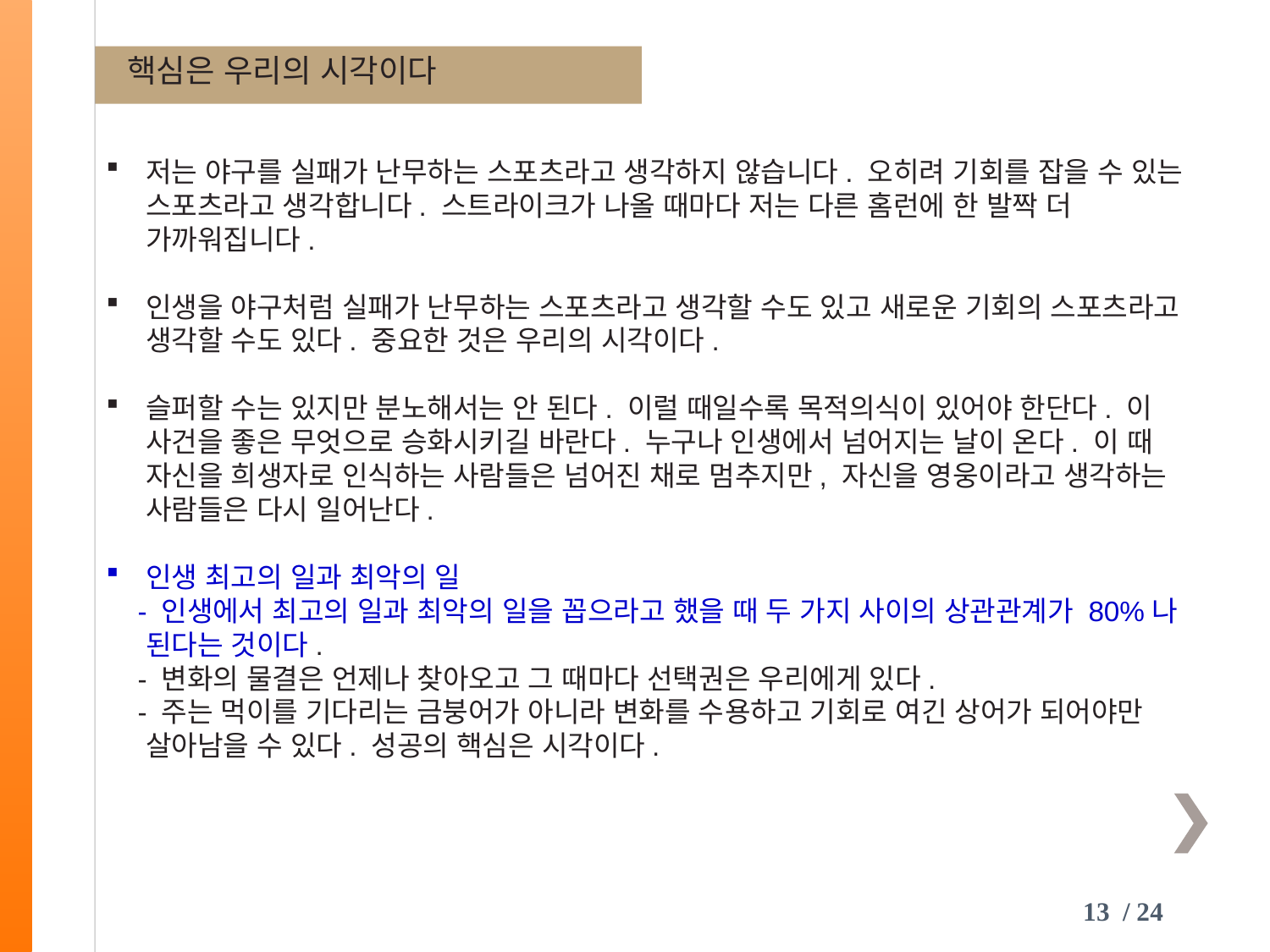

핵심은 우리의 시각이다

저는 야구를 실패가 난무하는 스포츠라고 생각하지 않습니다. 오히려 기회를 잡을 수 있는 스포츠라고 생각합니다. 스트라이크가 나올 때마다 저는 다른 홈런에 한 발짝 더 가까워집니다.

인생을 야구처럼 실패가 난무하는 스포츠라고 생각할 수도 있고 새로운 기회의 스포츠라고 생각할 수도 있다. 중요한 것은 우리의 시각이다.

슬퍼할 수는 있지만 분노해서는 안 된다. 이럴 때일수록 목적의식이 있어야 한단다. 이 사건을 좋은 무엇으로 승화시키길 바란다. 누구나 인생에서 넘어지는 날이 온다. 이 때 자신을 희생자로 인식하는 사람들은 넘어진 채로 멈추지만, 자신을 영웅이라고 생각하는 사람들은 다시 일어난다.

인생 최고의 일과 최악의 일
    - 인생에서 최고의 일과 최악의 일을 꼽으라고 했을 때 두 가지 사이의 상관관계가 80%나 된다는 것이다.
    - 변화의 물결은 언제나 찾아오고 그 때마다 선택권은 우리에게 있다.
    - 주는 먹이를 기다리는 금붕어가 아니라 변화를 수용하고 기회로 여긴 상어가 되어야만 살아남을 수 있다. 성공의 핵심은 시각이다.

13  / 24